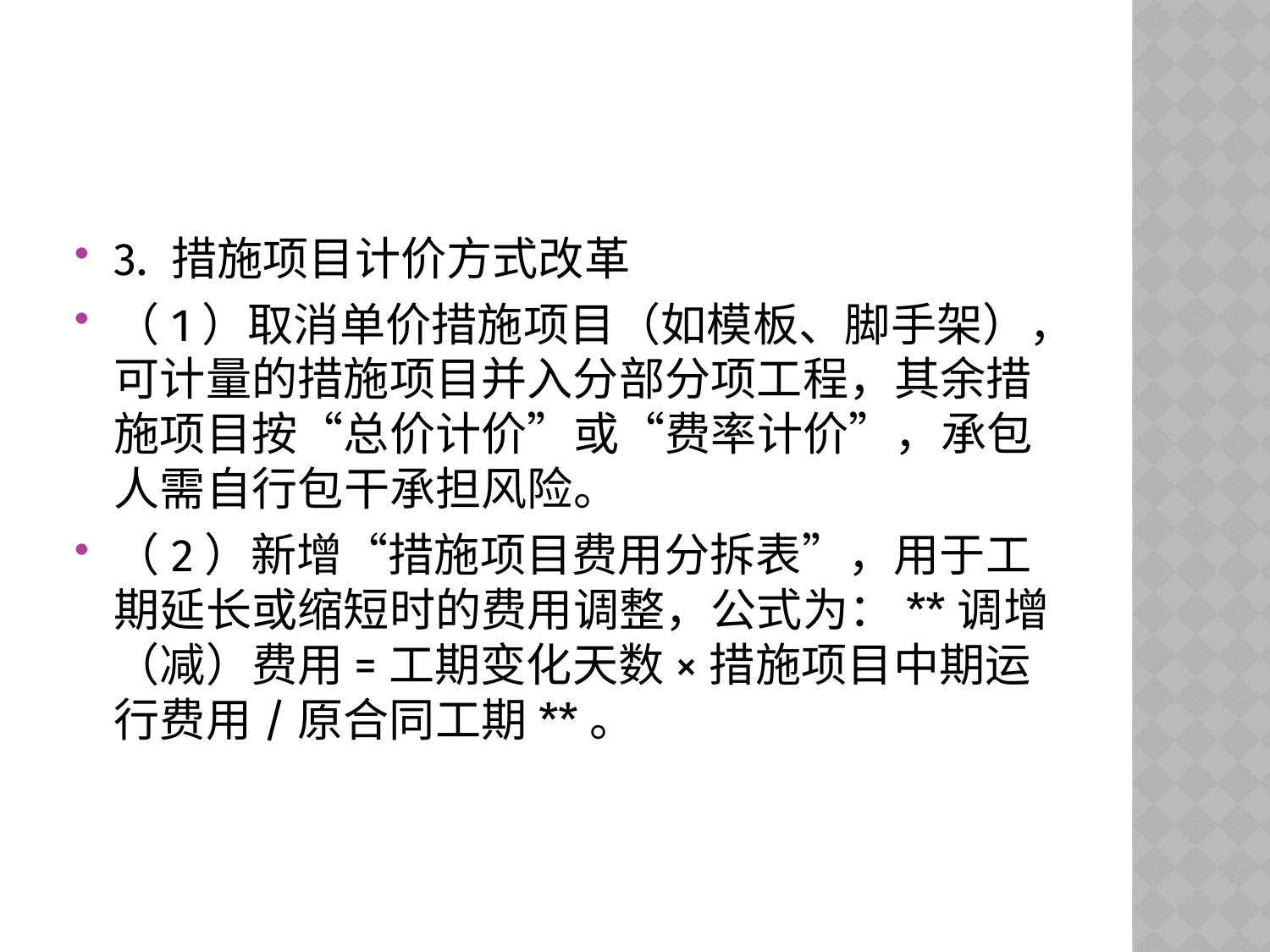

#
3. 措施项目计价方式改革
（1）取消单价措施项目（如模板、脚手架），可计量的措施项目并入分部分项工程，其余措施项目按“总价计价”或“费率计价”，承包人需自行包干承担风险。
（2）新增“措施项目费用分拆表”，用于工期延长或缩短时的费用调整，公式为：**调增（减）费用=工期变化天数×措施项目中期运行费用/原合同工期**。